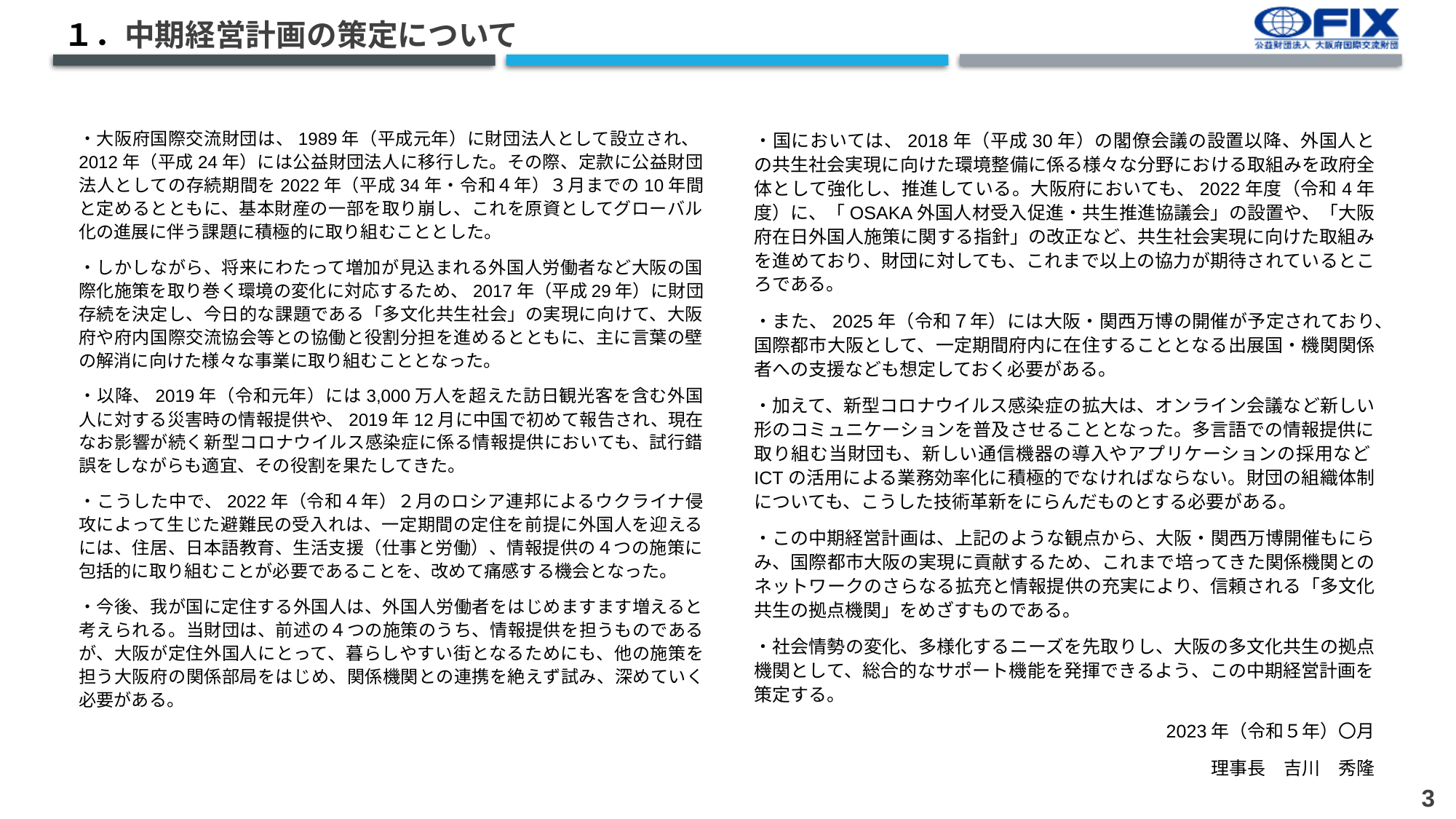

# １．中期経営計画の策定について
・大阪府国際交流財団は、1989年（平成元年）に財団法人として設立され、2012年（平成24年）には公益財団法人に移行した。その際、定款に公益財団法人としての存続期間を2022年（平成34年・令和４年）３月までの10年間と定めるとともに、基本財産の一部を取り崩し、これを原資としてグローバル化の進展に伴う課題に積極的に取り組むこととした。
・しかしながら、将来にわたって増加が見込まれる外国人労働者など大阪の国際化施策を取り巻く環境の変化に対応するため、2017年（平成29年）に財団存続を決定し、今日的な課題である「多文化共生社会」の実現に向けて、大阪府や府内国際交流協会等との協働と役割分担を進めるとともに、主に言葉の壁の解消に向けた様々な事業に取り組むこととなった。
・以降、2019年（令和元年）には3,000万人を超えた訪日観光客を含む外国人に対する災害時の情報提供や、2019年12月に中国で初めて報告され、現在なお影響が続く新型コロナウイルス感染症に係る情報提供においても、試行錯誤をしながらも適宜、その役割を果たしてきた。
・こうした中で、2022年（令和４年）２月のロシア連邦によるウクライナ侵攻によって生じた避難民の受入れは、一定期間の定住を前提に外国人を迎えるには、住居、日本語教育、生活支援（仕事と労働）、情報提供の４つの施策に包括的に取り組むことが必要であることを、改めて痛感する機会となった。
・今後、我が国に定住する外国人は、外国人労働者をはじめますます増えると考えられる。当財団は、前述の４つの施策のうち、情報提供を担うものであるが、大阪が定住外国人にとって、暮らしやすい街となるためにも、他の施策を担う大阪府の関係部局をはじめ、関係機関との連携を絶えず試み、深めていく必要がある。

・国においては、2018年（平成30年）の閣僚会議の設置以降、外国人との共生社会実現に向けた環境整備に係る様々な分野における取組みを政府全体として強化し、推進している。大阪府においても、2022年度（令和4年度）に、「OSAKA外国人材受入促進・共生推進協議会」の設置や、「大阪府在日外国人施策に関する指針」の改正など、共生社会実現に向けた取組みを進めており、財団に対しても、これまで以上の協力が期待されているところである。
・また、2025年（令和７年）には大阪・関西万博の開催が予定されており、国際都市大阪として、一定期間府内に在住することとなる出展国・機関関係者への支援なども想定しておく必要がある。
・加えて、新型コロナウイルス感染症の拡大は、オンライン会議など新しい形のコミュニケーションを普及させることとなった。多言語での情報提供に取り組む当財団も、新しい通信機器の導入やアプリケーションの採用などICTの活用による業務効率化に積極的でなければならない。財団の組織体制についても、こうした技術革新をにらんだものとする必要がある。
・この中期経営計画は、上記のような観点から、大阪・関西万博開催もにらみ、国際都市大阪の実現に貢献するため、これまで培ってきた関係機関とのネットワークのさらなる拡充と情報提供の充実により、信頼される「多文化共生の拠点機関」をめざすものである。
・社会情勢の変化、多様化するニーズを先取りし、⼤阪の多文化共生の拠点機関として、総合的なサポート機能を発揮できるよう、この中期経営計画を策定する。
2023年（令和５年）〇月
理事長　吉川　秀隆

3